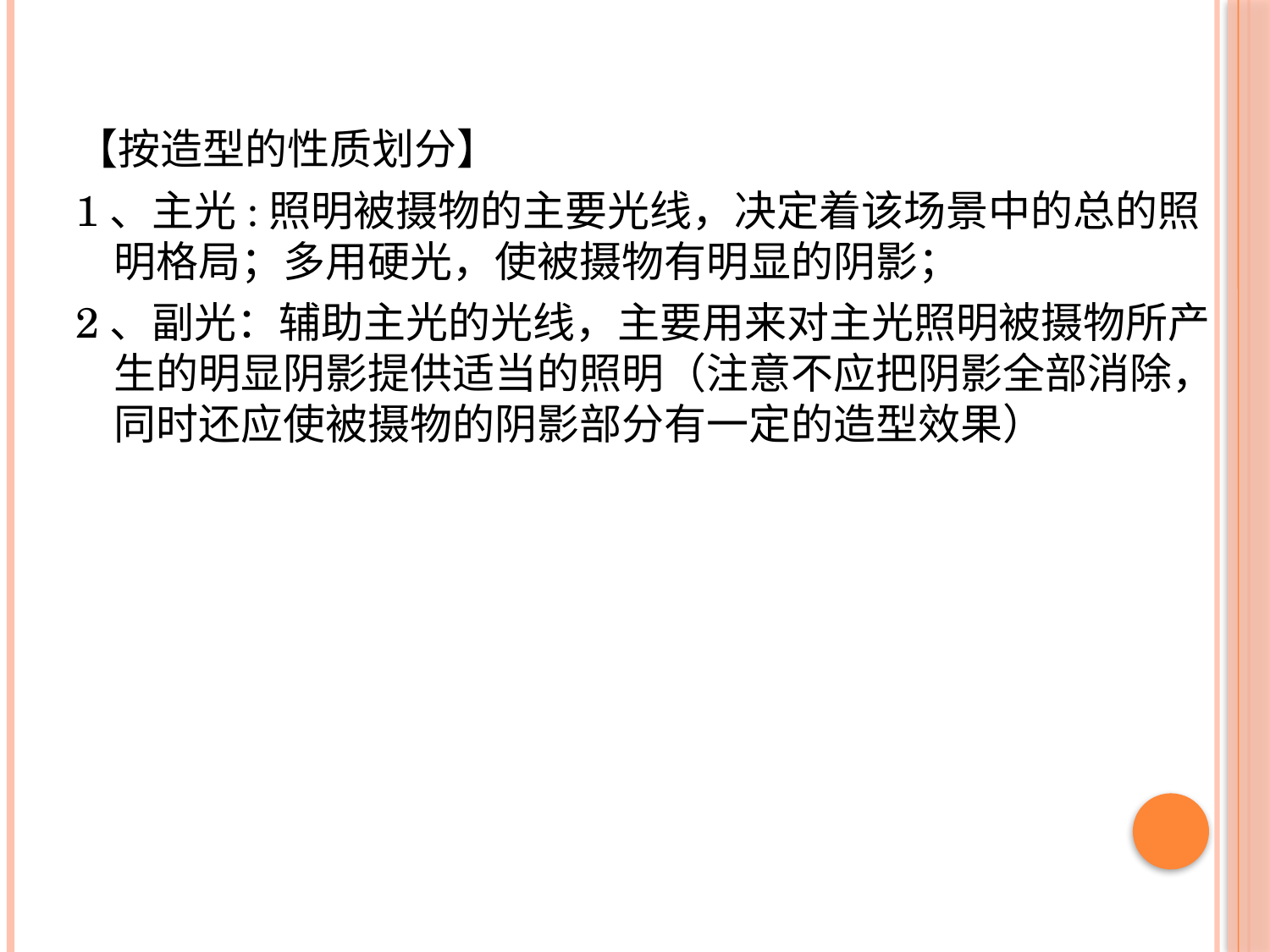

#
【按造型的性质划分】
1、主光:照明被摄物的主要光线，决定着该场景中的总的照明格局；多用硬光，使被摄物有明显的阴影；
2、副光：辅助主光的光线，主要用来对主光照明被摄物所产生的明显阴影提供适当的照明（注意不应把阴影全部消除，同时还应使被摄物的阴影部分有一定的造型效果）